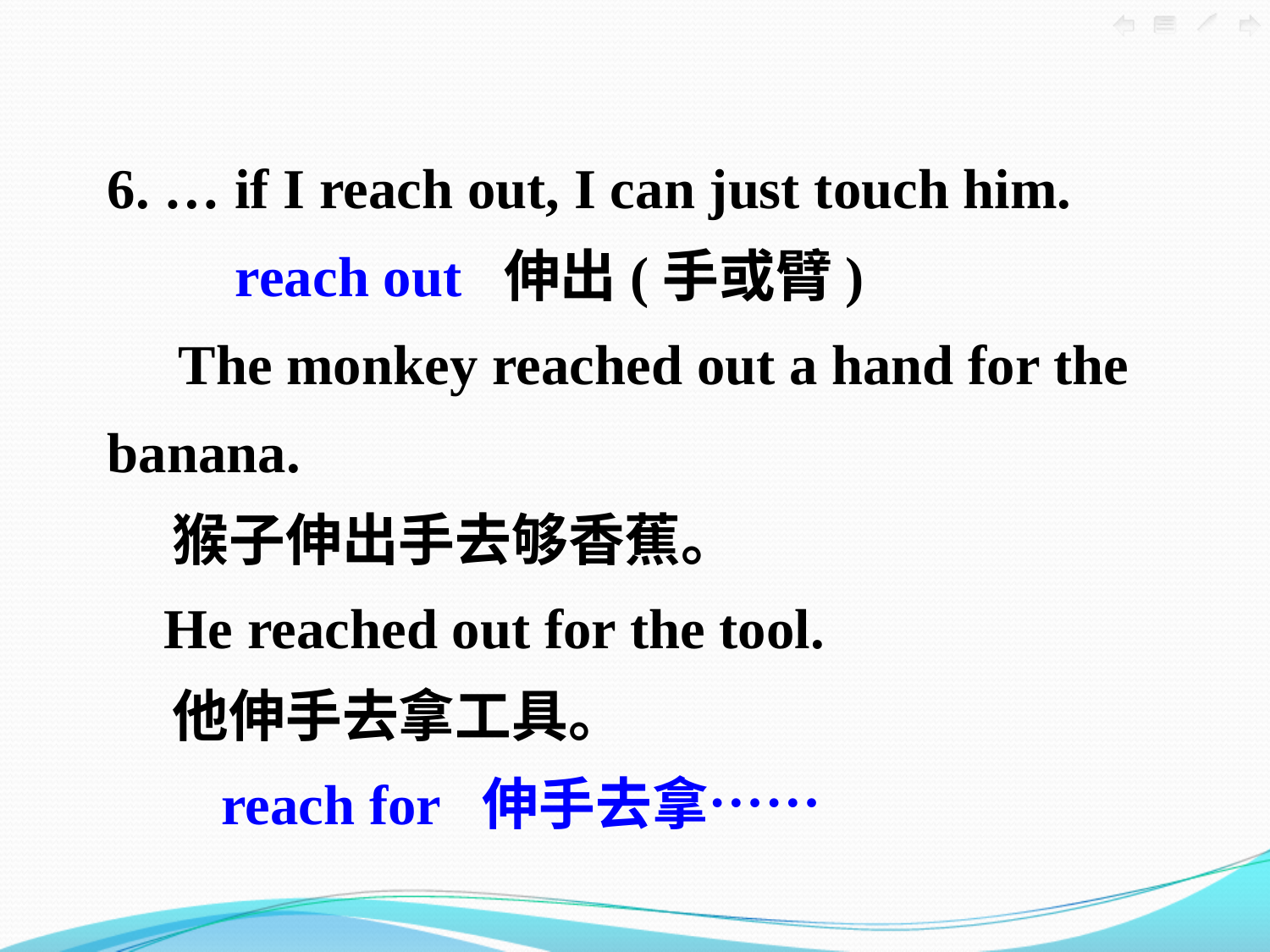

6. … if I reach out, I can just touch him.
         reach out  伸出(手或臂)
     The monkey reached out a hand for the banana.
    猴子伸出手去够香蕉。
    He reached out for the tool.
    他伸手去拿工具。
        reach for  伸手去拿……